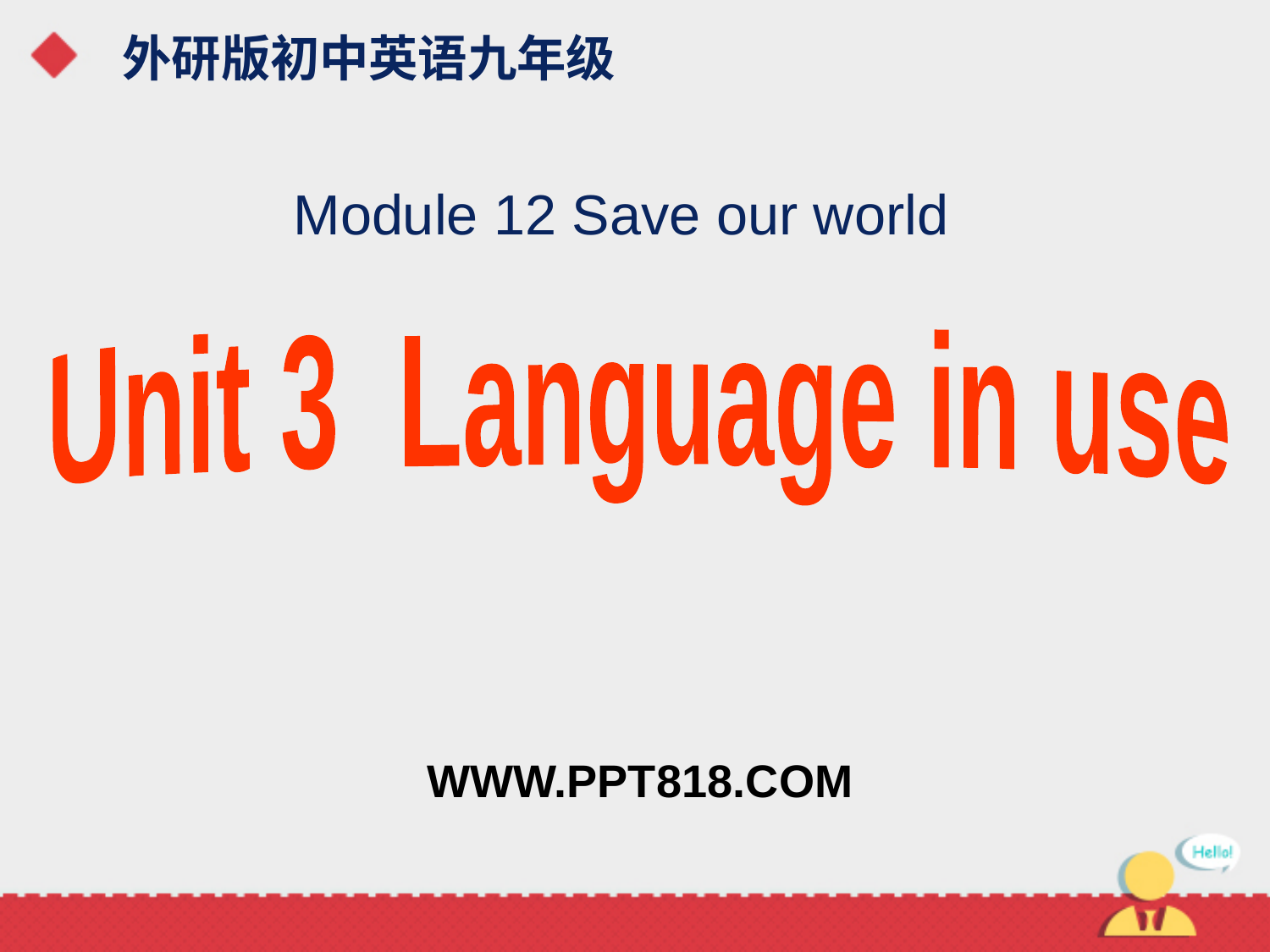

外研版初中英语九年级
Module 12 Save our world
Unit 3  Language in use
WWW.PPT818.COM